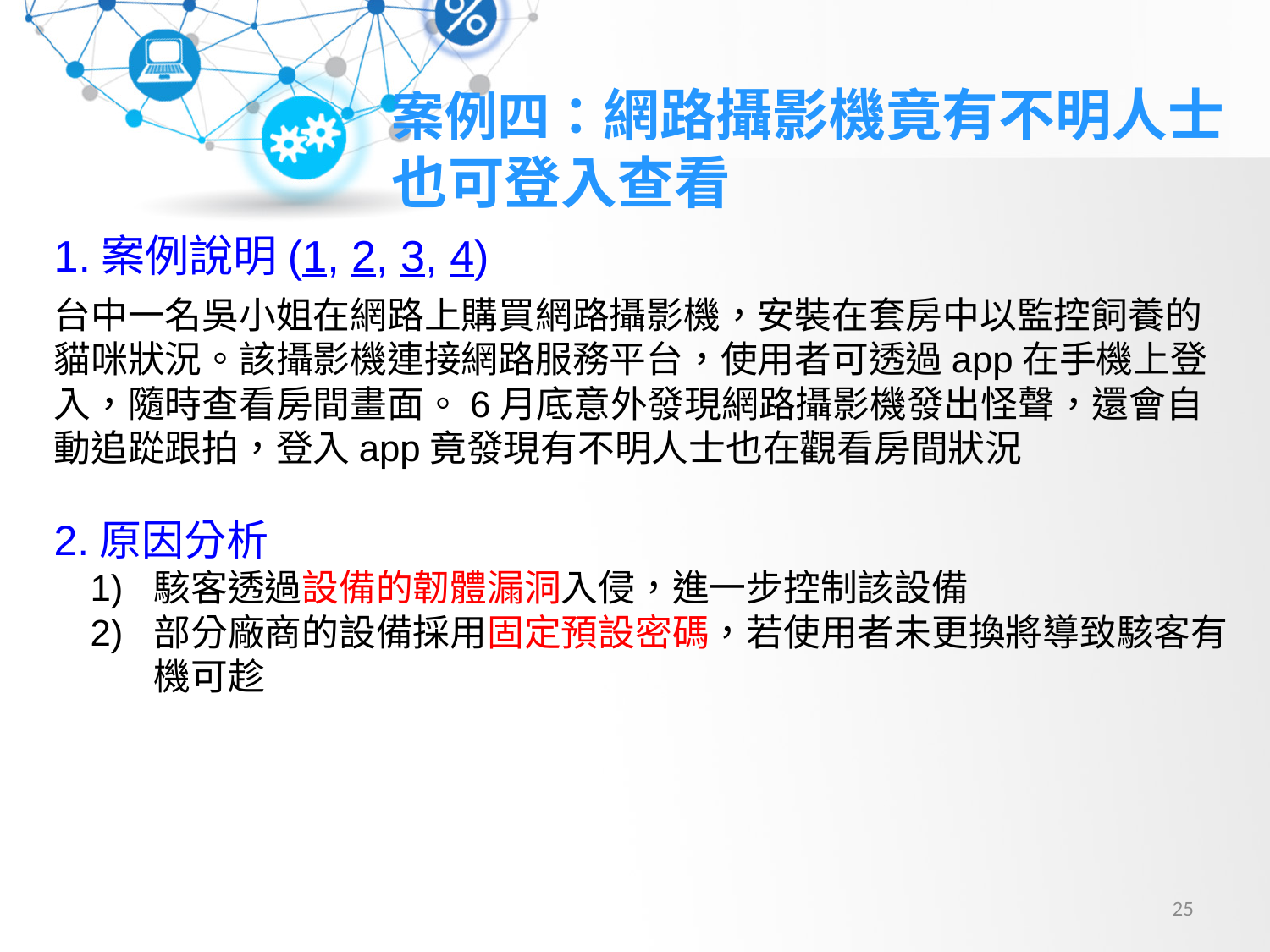

案例四：網路攝影機竟有不明人士也可登入查看
1.案例說明(1, 2, 3, 4)
台中一名吳小姐在網路上購買網路攝影機，安裝在套房中以監控飼養的貓咪狀況。該攝影機連接網路服務平台，使用者可透過app在手機上登入，隨時查看房間畫面。6月底意外發現網路攝影機發出怪聲，還會自動追踨跟拍，登入app竟發現有不明人士也在觀看房間狀況

2.原因分析
駭客透過設備的韌體漏洞入侵，進一步控制該設備
部分廠商的設備採用固定預設密碼，若使用者未更換將導致駭客有機可趁

25